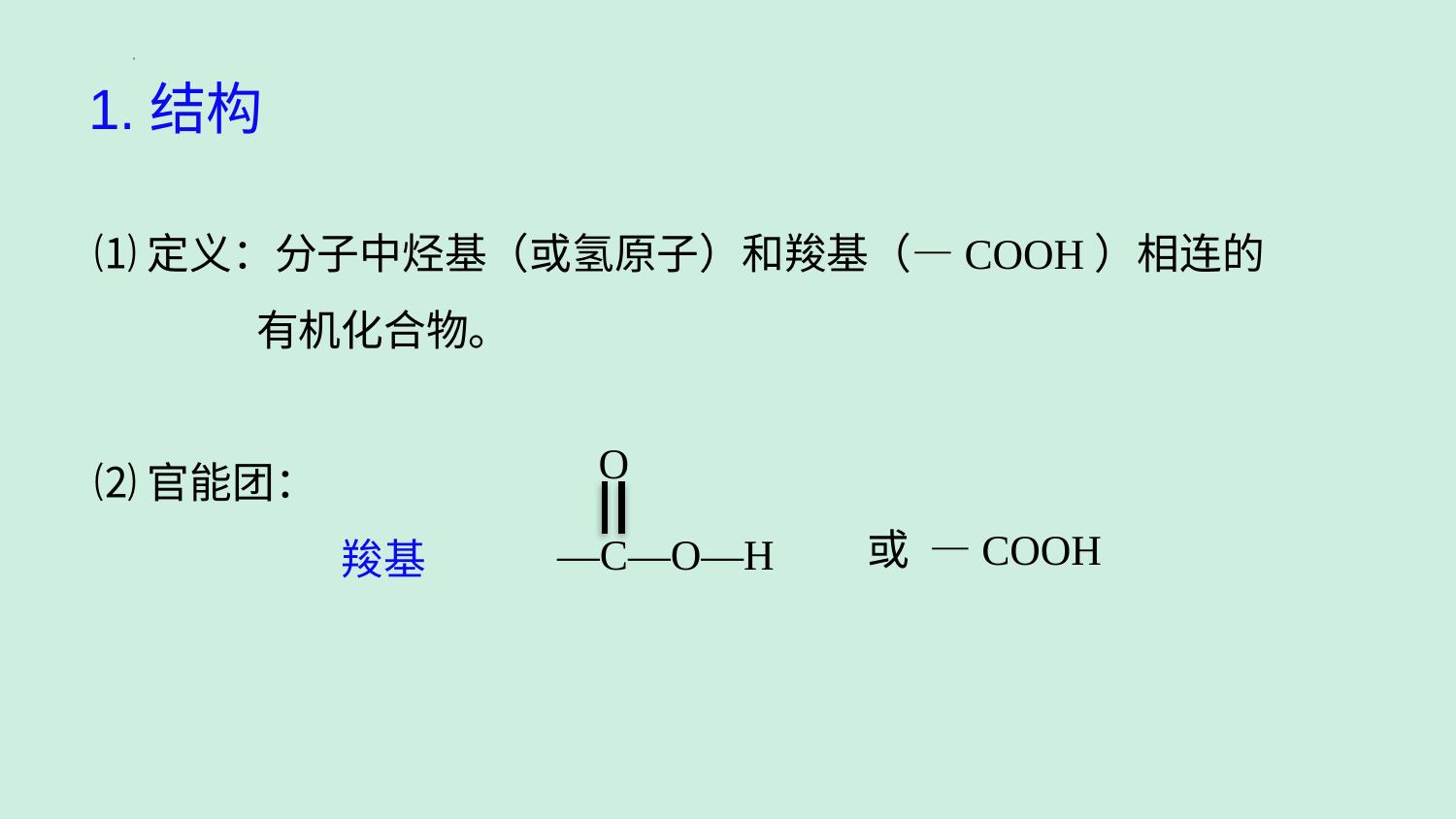

1.结构
⑴定义：分子中烃基（或氢原子）和羧基（—COOH）相连的
                有机化合物。

⑵官能团：
                         羧基

O
  —C—O—H
或  —COOH